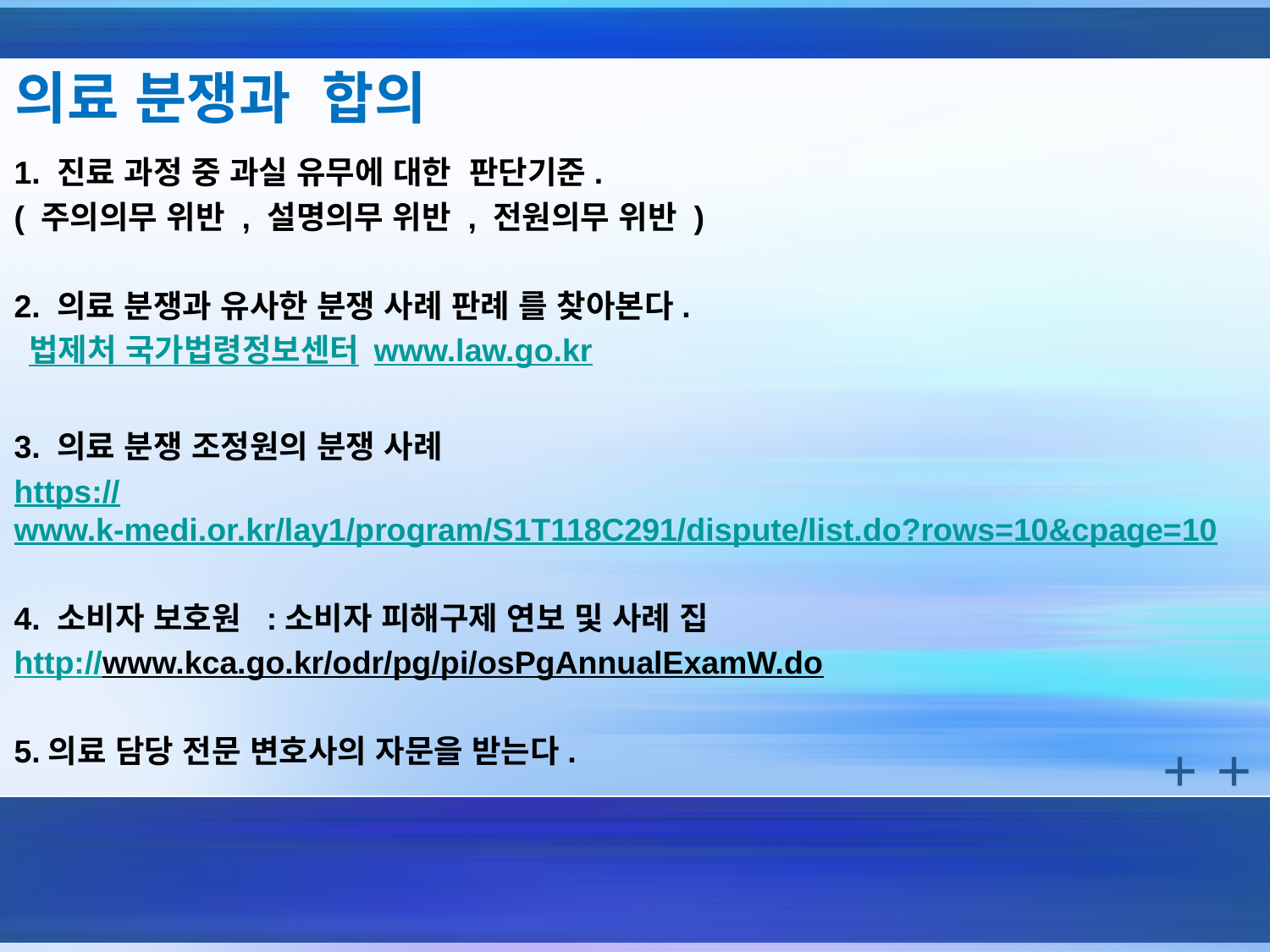

# 의료 분쟁과  합의
1. 진료 과정 중 과실 유무에 대한  판단기준.
( 주의의무 위반 , 설명의무 위반 , 전원의무 위반 )

2. 의료 분쟁과 유사한 분쟁 사례 판례 를 찾아본다.
 법제처 국가법령정보센터 www.law.go.kr

3. 의료 분쟁 조정원의 분쟁 사례
https://www.k-medi.or.kr/lay1/program/S1T118C291/dispute/list.do?rows=10&cpage=10

4. 소비자 보호원  :소비자 피해구제 연보 및 사례 집
http://www.kca.go.kr/odr/pg/pi/osPgAnnualExamW.do

5.의료 담당 전문 변호사의 자문을 받는다.